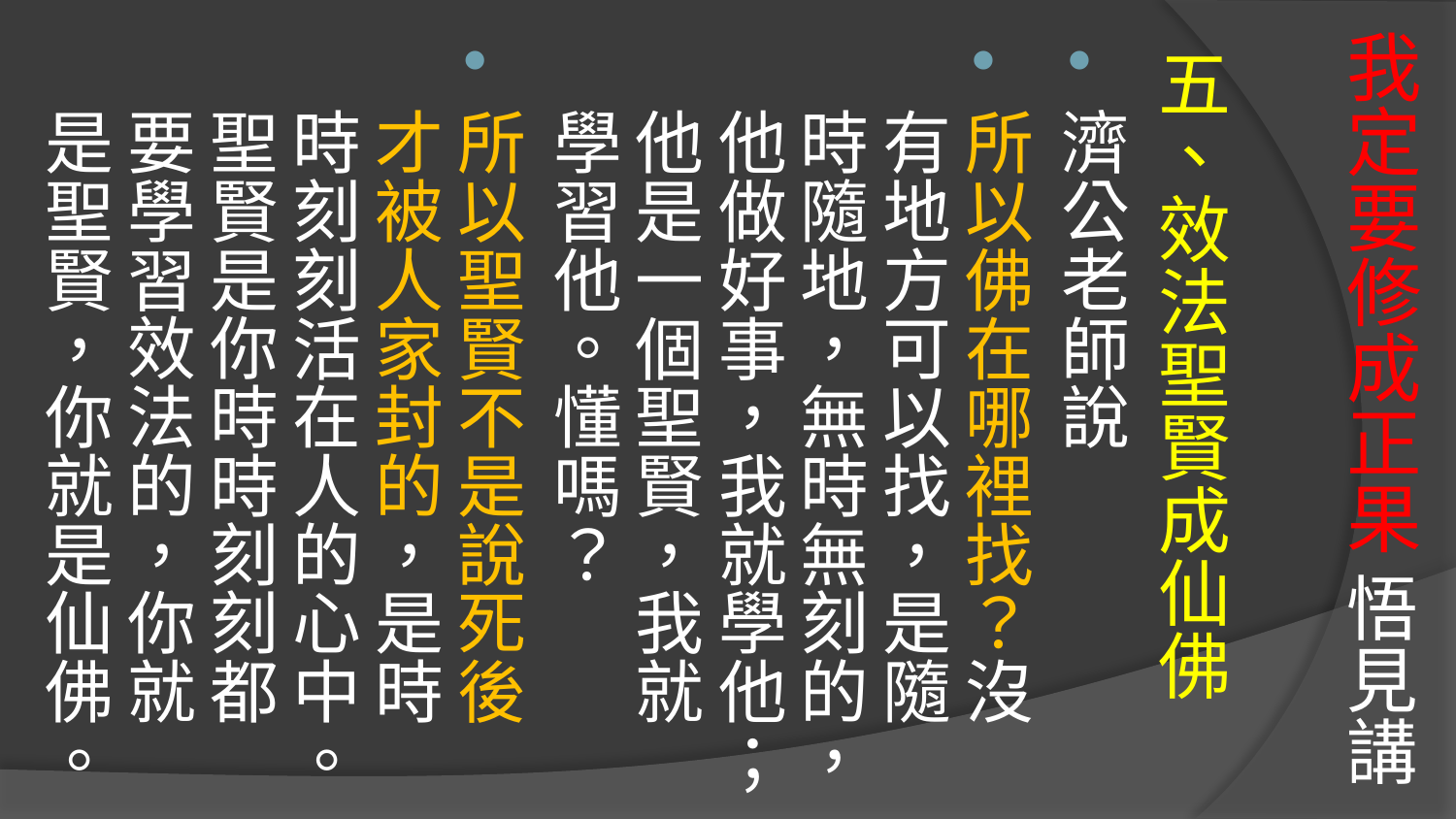

# 我定要修成正果 悟見講
五、效法聖賢成仙佛
濟公老師說
所以佛在哪裡找？沒有地方可以找，是隨時隨地，無時無刻的，他做好事，我就學他；他是一個聖賢，我就學習他。懂嗎？
所以聖賢不是說死後才被人家封的，是時時刻刻活在人的心中。聖賢是你時時刻刻都要學習效法的，你就是聖賢，你就是仙佛。